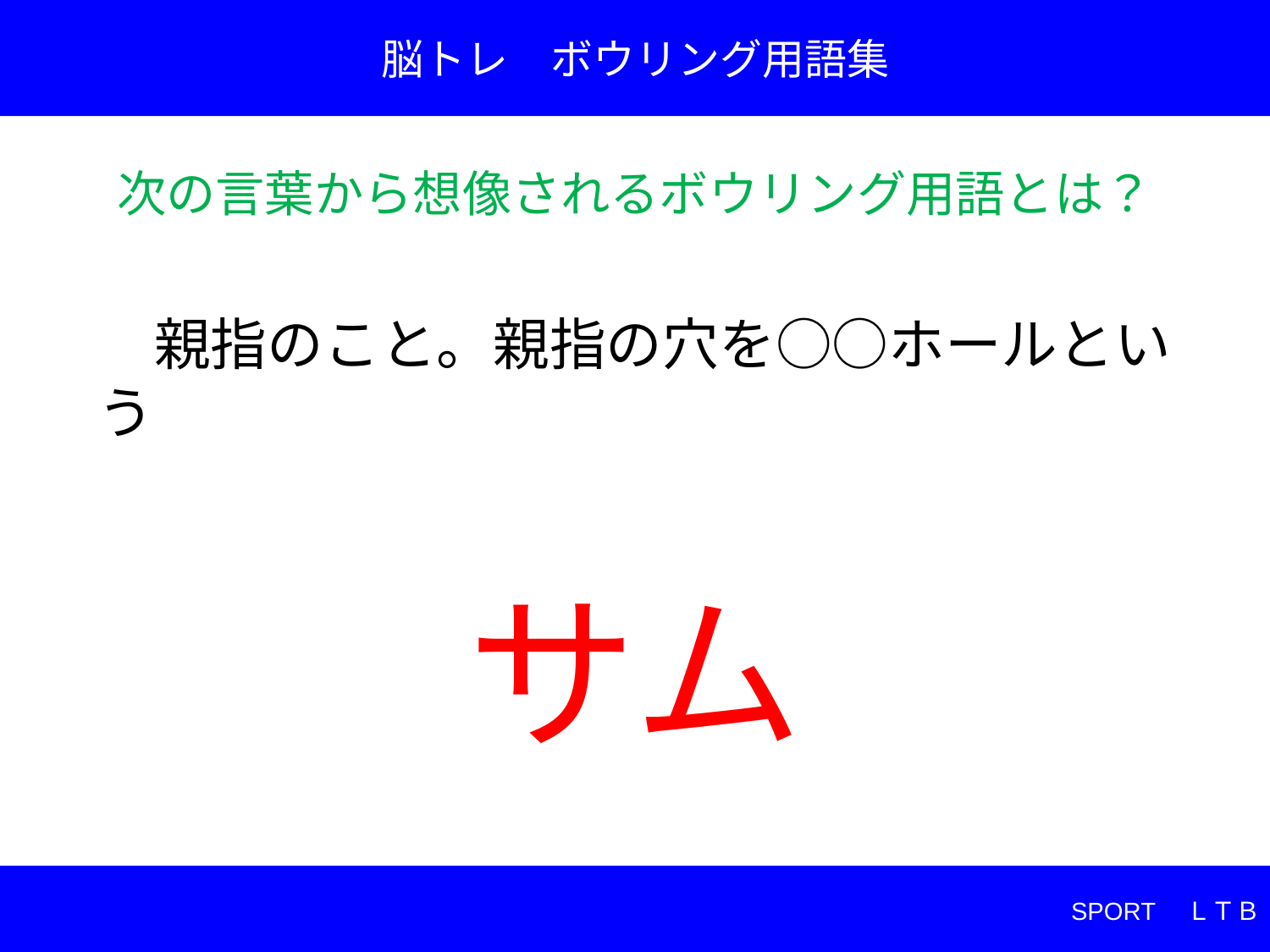

脳トレ　ボウリング用語集
次の言葉から想像されるボウリング用語とは？
　親指のこと。親指の穴を○○ホールという
# サム
SPORT　ＬＴＢ